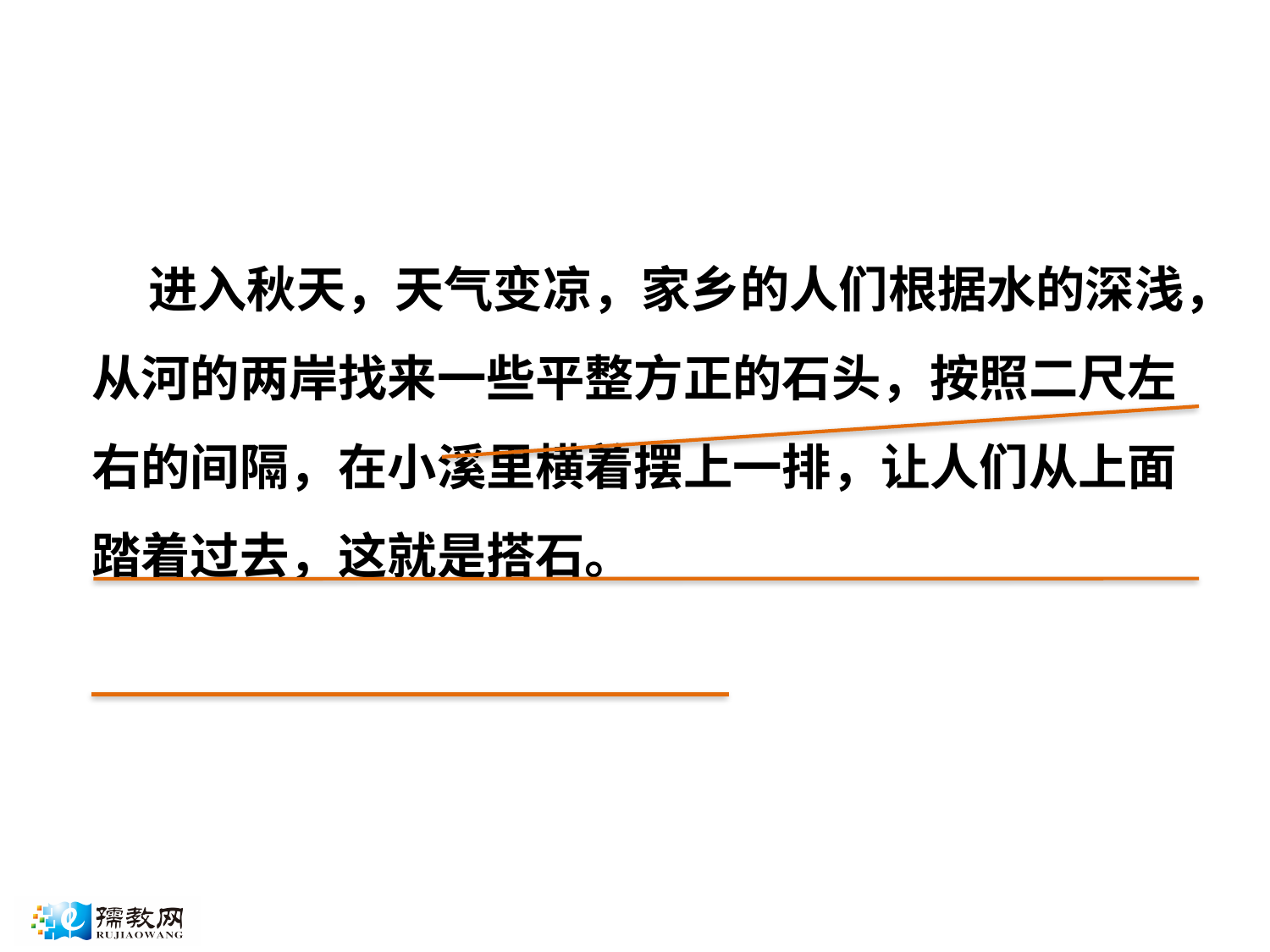

进入秋天，天气变凉，家乡的人们根据水的深浅，从河的两岸找来一些平整方正的石头，按照二尺左右的间隔，在小溪里横着摆上一排，让人们从上面踏着过去，这就是搭石。